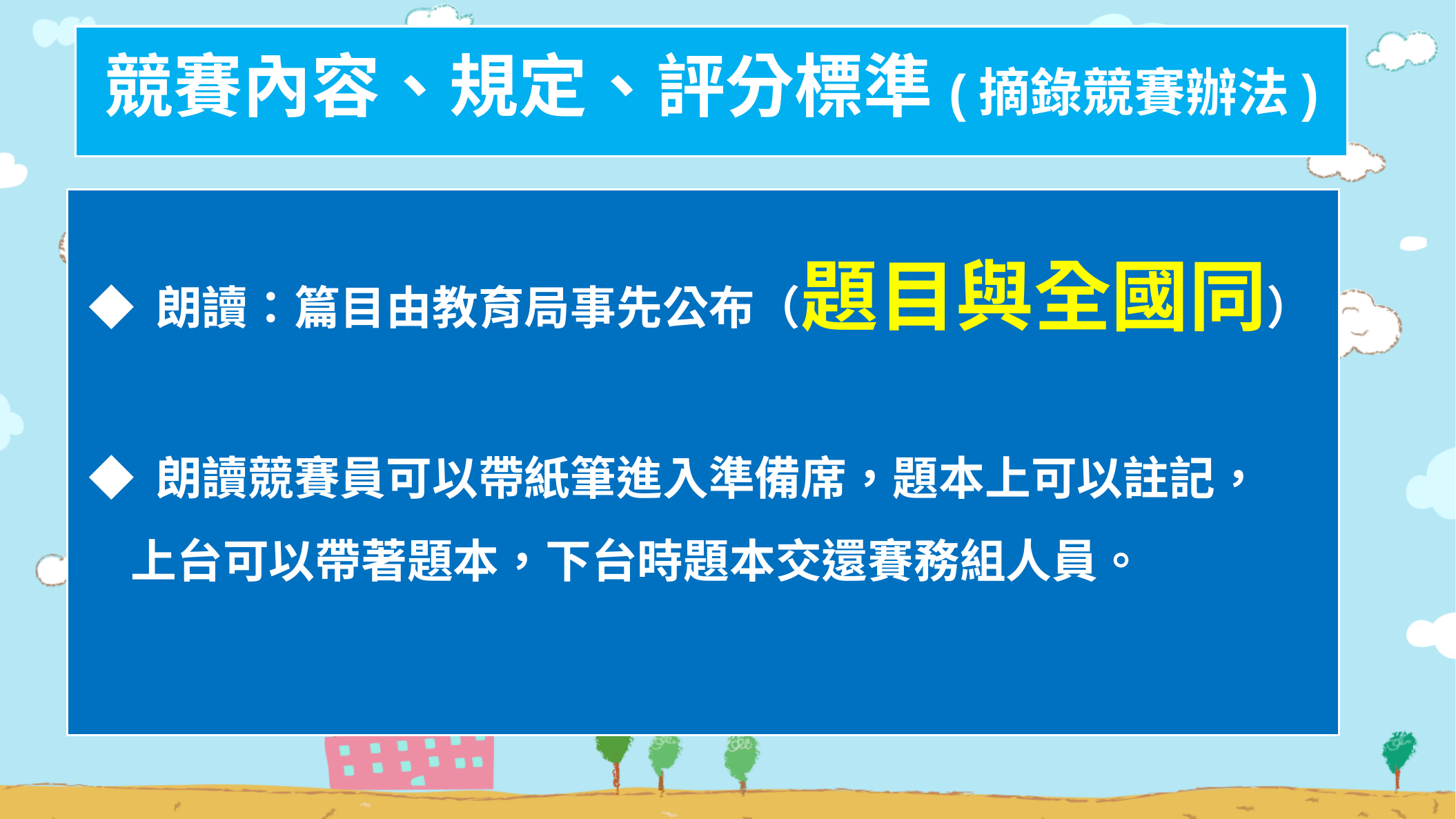

競賽內容、規定、評分標準(摘錄競賽辦法)

 ◆ 朗讀：篇目由教育局事先公布（題目與全國同）

 ◆ 朗讀競賽員可以帶紙筆進入準備席，題本上可以註記，
    上台可以帶著題本，下台時題本交還賽務組人員。